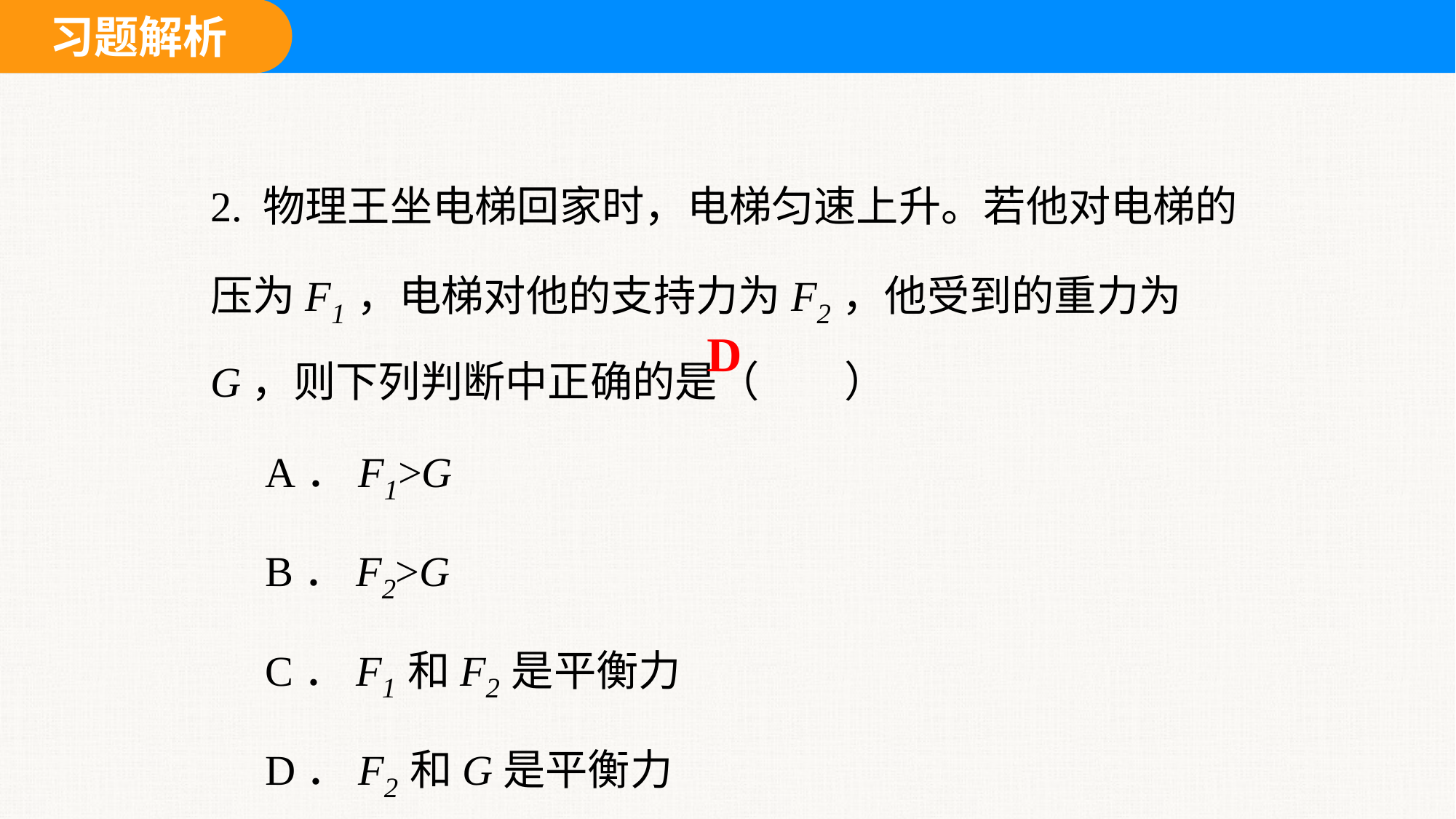

2. 物理王坐电梯回家时，电梯匀速上升。若他对电梯的压为F1，电梯对他的支持力为F2，他受到的重力为G，则下列判断中正确的是（　　）
A．F1>G
B．F2>G
C．F1和F2是平衡力
D．F2和G是平衡力
D